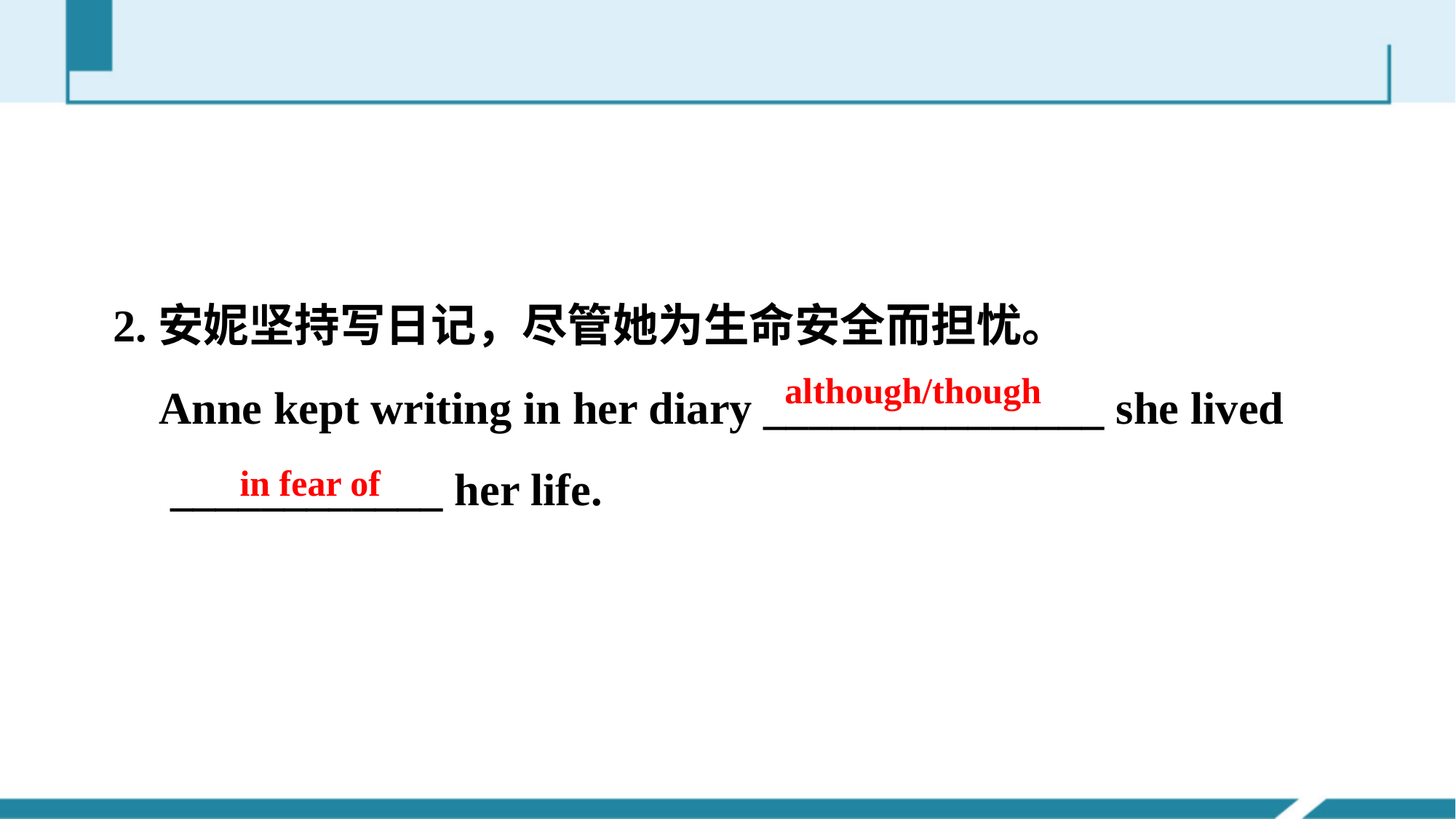

2.安妮坚持写日记，尽管她为生命安全而担忧。
    Anne kept writing in her diary _______________ she lived
     ____________ her life.
although/though
in fear of